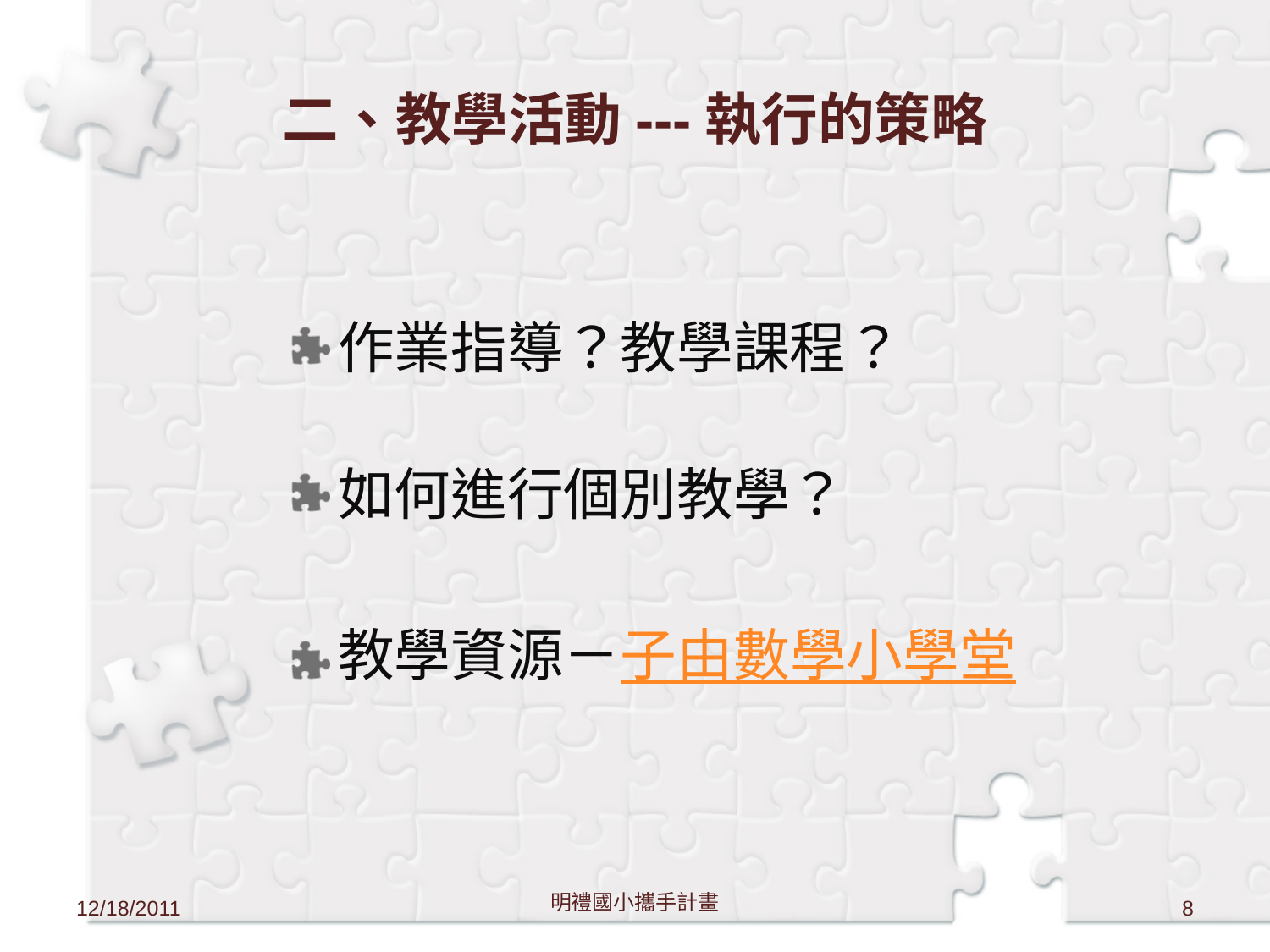

# 二、教學活動---執行的策略
作業指導？教學課程？
如何進行個別教學？
教學資源－子由數學小學堂
12/18/2011
明禮國小攜手計畫
8